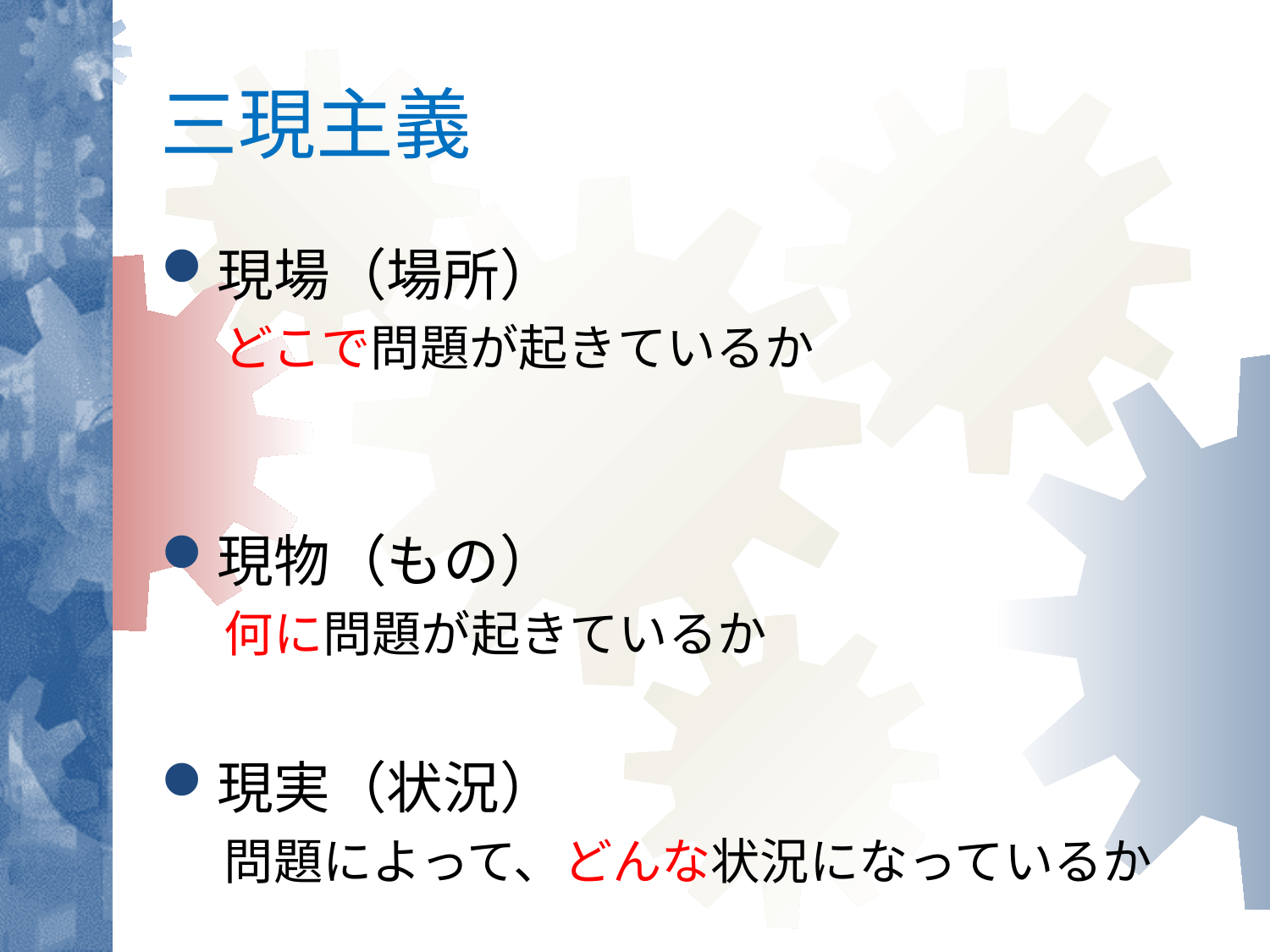

# 三現主義
現場（場所）
どこで問題が起きているか

現物（もの）
何に問題が起きているか

現実（状況）
問題によって、どんな状況になっているか